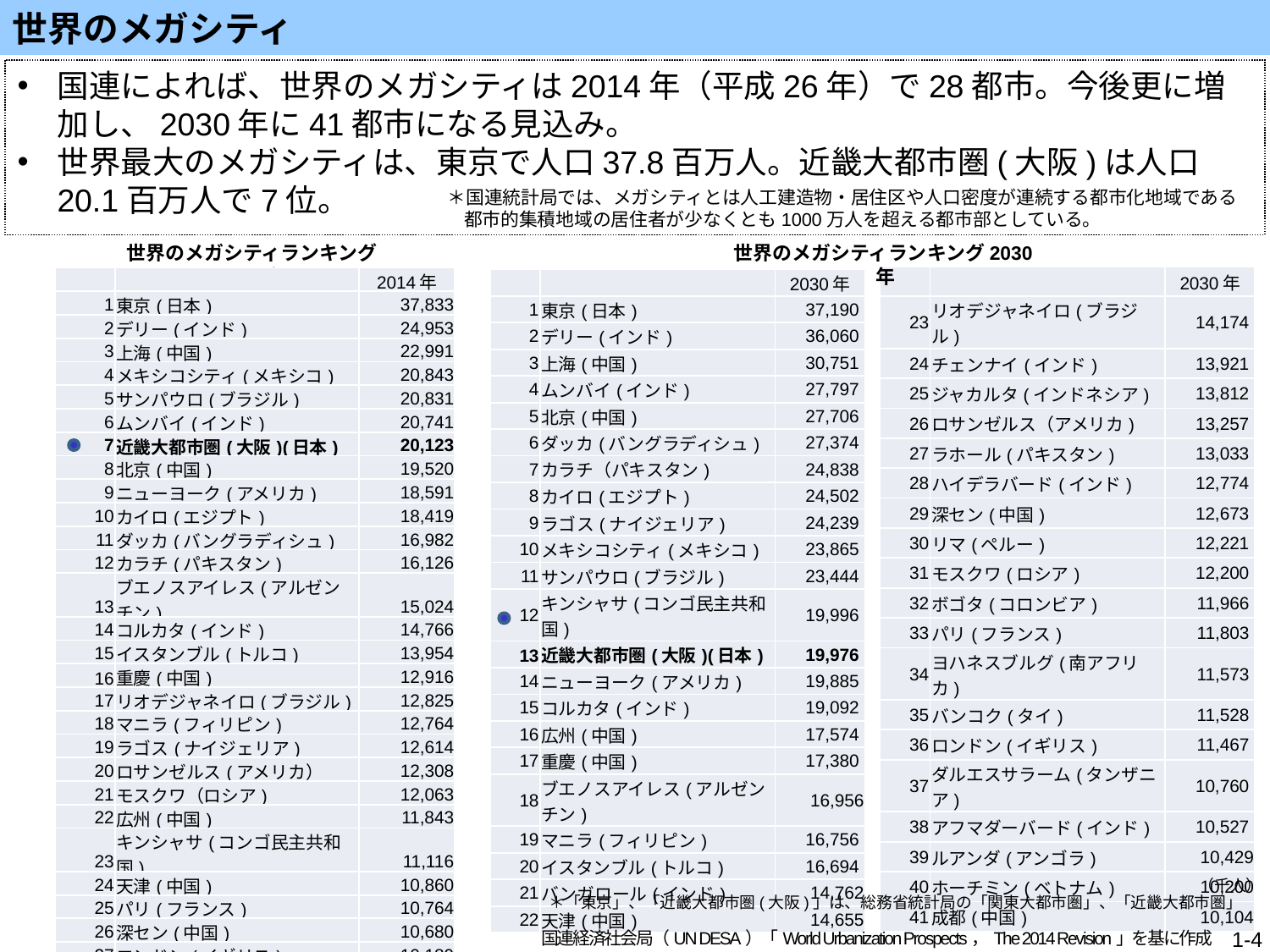

世界のメガシティ
国連によれば、世界のメガシティは2014年（平成26年）で28都市。今後更に増加し、2030年に41都市になる見込み。
世界最大のメガシティは、東京で人口37.8百万人。近畿大都市圏(大阪)は人口20.1百万人で7位。
＊国連統計局では、メガシティとは人工建造物・居住区や人口密度が連続する都市化地域である都市的集積地域の居住者が少なくとも1000万人を超える都市部としている。
世界のメガシティランキング2014年
世界のメガシティランキング2030年
|  |  | 2030年 |
| --- | --- | --- |
| 23 | リオデジャネイロ(ブラジル) | 14,174 |
| 24 | チェンナイ(インド) | 13,921 |
| 25 | ジャカルタ(インドネシア) | 13,812 |
| 26 | ロサンゼルス（アメリカ) | 13,257 |
| 27 | ラホール(パキスタン) | 13,033 |
| 28 | ハイデラバード(インド) | 12,774 |
| 29 | 深セン(中国) | 12,673 |
| 30 | リマ(ペルー) | 12,221 |
| 31 | モスクワ(ロシア) | 12,200 |
| 32 | ボゴタ(コロンビア) | 11,966 |
| 33 | パリ(フランス) | 11,803 |
| 34 | ヨハネスブルグ(南アフリカ) | 11,573 |
| 35 | バンコク(タイ) | 11,528 |
| 36 | ロンドン(イギリス) | 11,467 |
| 37 | ダルエスサラーム(タンザニア) | 10,760 |
| 38 | アフマダーバード(インド) | 10,527 |
| 39 | ルアンダ(アンゴラ) | 10,429 |
| 40 | ホーチミン(ベトナム) | 10,200 |
| 41 | 成都(中国) | 10,104 |
|  |  | 2014年 |
| --- | --- | --- |
| 1 | 東京(日本) | 37,833 |
| 2 | デリー(インド) | 24,953 |
| 3 | 上海(中国) | 22,991 |
| 4 | メキシコシティ(メキシコ) | 20,843 |
| 5 | サンパウロ(ブラジル) | 20,831 |
| 6 | ムンバイ(インド) | 20,741 |
| 7 | 近畿大都市圏(大阪)(日本) | 20,123 |
| 8 | 北京(中国) | 19,520 |
| 9 | ニューヨーク(アメリカ) | 18,591 |
| 10 | カイロ(エジプト) | 18,419 |
| 11 | ダッカ(バングラディシュ) | 16,982 |
| 12 | カラチ(パキスタン) | 16,126 |
| 13 | ブエノスアイレス(アルゼンチン) | 15,024 |
| 14 | コルカタ(インド) | 14,766 |
| 15 | イスタンブル(トルコ) | 13,954 |
| 16 | 重慶(中国) | 12,916 |
| 17 | リオデジャネイロ(ブラジル) | 12,825 |
| 18 | マニラ(フィリピン) | 12,764 |
| 19 | ラゴス(ナイジェリア) | 12,614 |
| 20 | ロサンゼルス(アメリカ） | 12,308 |
| 21 | モスクワ（ロシア) | 12,063 |
| 22 | 広州(中国) | 11,843 |
| 23 | キンシャサ(コンゴ民主共和国) | 11,116 |
| 24 | 天津(中国) | 10,860 |
| 25 | パリ(フランス) | 10,764 |
| 26 | 深セン(中国) | 10,680 |
| 27 | ロンドン(イギリス) | 10,189 |
| 28 | ジャカルタ(インドネシア) | 10,176 |
|  |  | 2030年 |
| --- | --- | --- |
| 1 | 東京(日本) | 37,190 |
| 2 | デリー(インド) | 36,060 |
| 3 | 上海(中国) | 30,751 |
| 4 | ムンバイ(インド) | 27,797 |
| 5 | 北京(中国) | 27,706 |
| 6 | ダッカ(バングラディシュ) | 27,374 |
| 7 | カラチ（パキスタン) | 24,838 |
| 8 | カイロ(エジプト) | 24,502 |
| 9 | ラゴス(ナイジェリア) | 24,239 |
| 10 | メキシコシティ(メキシコ) | 23,865 |
| 11 | サンパウロ(ブラジル) | 23,444 |
| 12 | キンシャサ(コンゴ民主共和国) | 19,996 |
| 13 | 近畿大都市圏(大阪)(日本) | 19,976 |
| 14 | ニューヨーク(アメリカ) | 19,885 |
| 15 | コルカタ(インド) | 19,092 |
| 16 | 広州(中国) | 17,574 |
| 17 | 重慶(中国) | 17,380 |
| 18 | ブエノスアイレス(アルゼンチン) | 16,956 |
| 19 | マニラ(フィリピン) | 16,756 |
| 20 | イスタンブル(トルコ) | 16,694 |
| 21 | バンガロール(インド) | 14,762 |
| 22 | 天津(中国) | 14,655 |

（千人）
＊「東京」、「近畿大都市圏(大阪)」は、総務省統計局の「関東大都市圏」、「近畿大都市圏」
国連経済社会局（UN DESA）「World Urbanization Prospects，The 2014 Revision」を基に作成
1-4